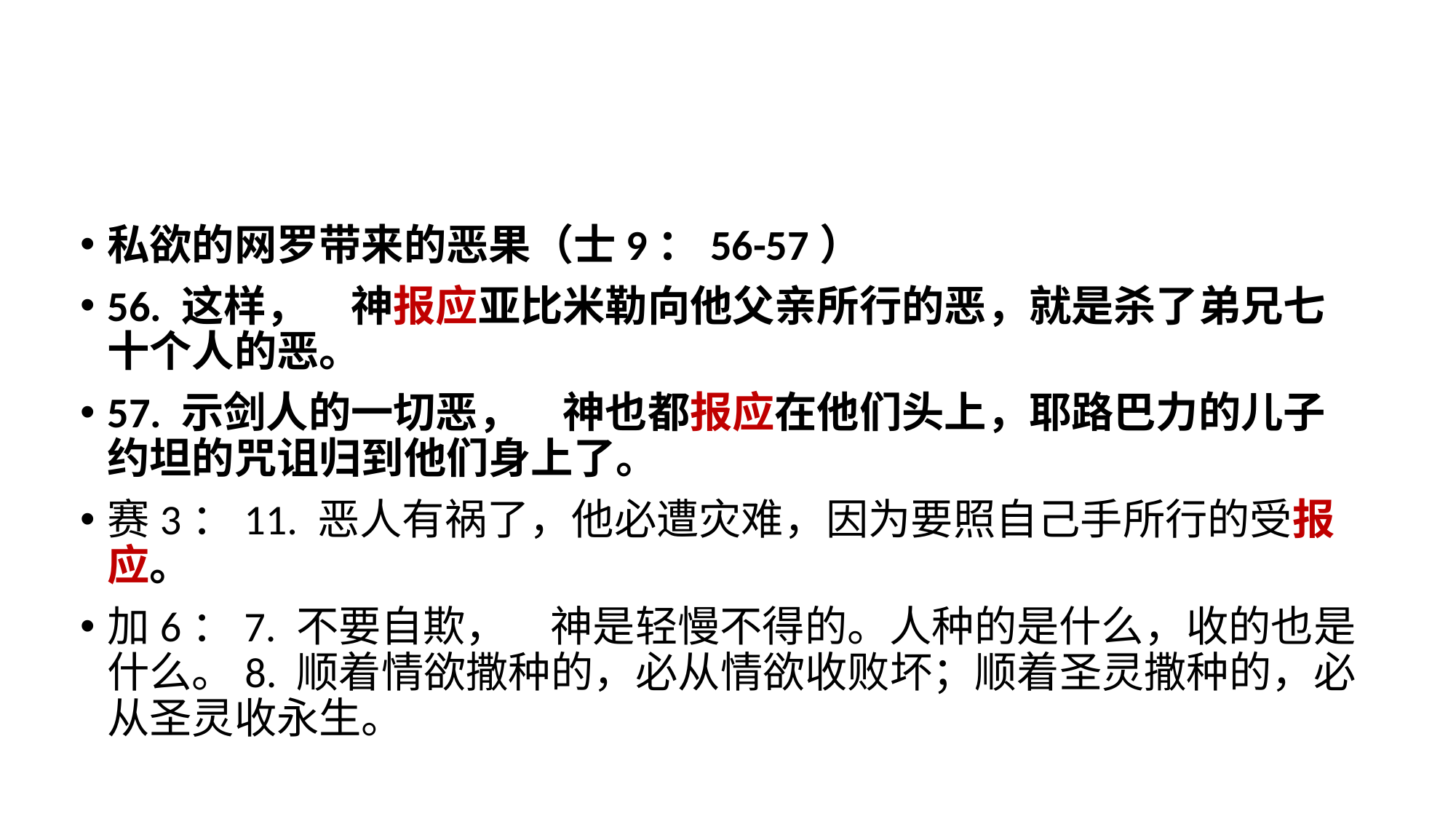

私欲的网罗带来的恶果（士9：56-57）
56. 这样，　神报应亚比米勒向他父亲所行的恶，就是杀了弟兄七十个人的恶。
57. 示剑人的一切恶，　神也都报应在他们头上，耶路巴力的儿子约坦的咒诅归到他们身上了。
赛3：11. 恶人有祸了，他必遭灾难，因为要照自己手所行的受报应。
加6：7. 不要自欺，　神是轻慢不得的。人种的是什么，收的也是什么。8. 顺着情欲撒种的，必从情欲收败坏；顺着圣灵撒种的，必从圣灵收永生。